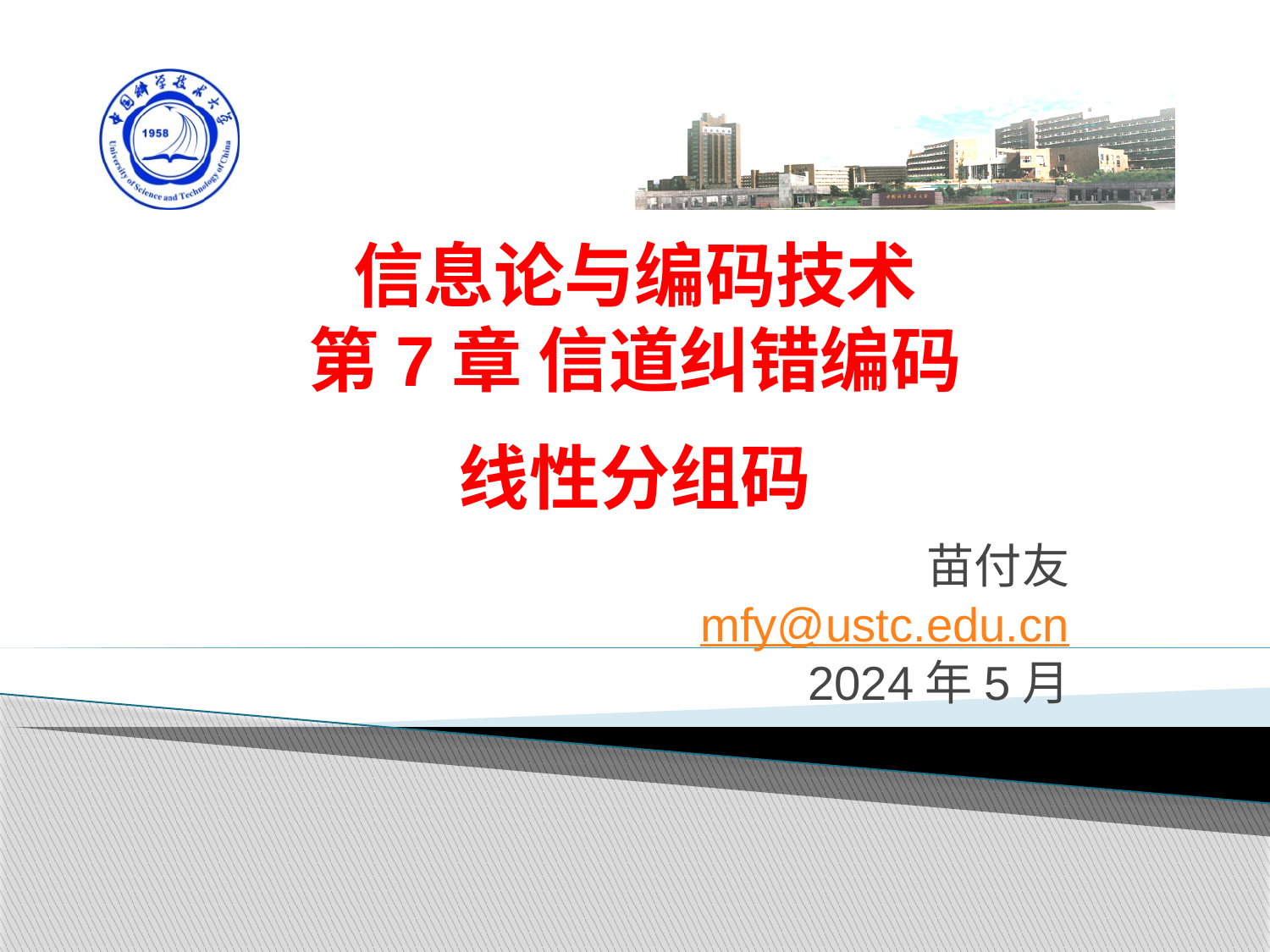

# 信息论与编码技术 第7章 信道纠错编码
线性分组码
苗付友
mfy@ustc.edu.cn
2024年5月